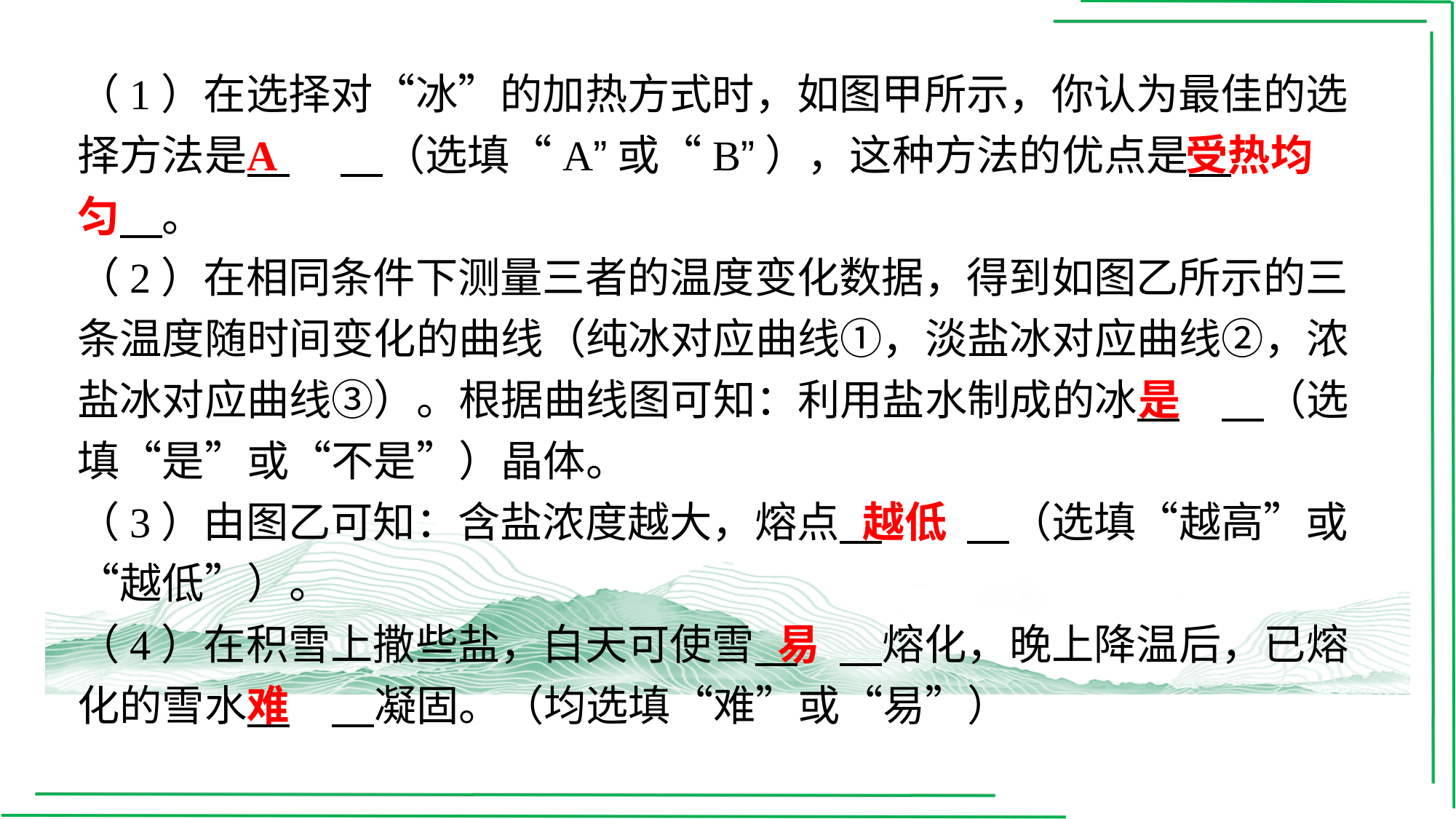

（1）在选择对“冰”的加热方式时，如图甲所示，你认为最佳的选择方法是 　A　⁠（选填“A”或“B”），这种方法的优点是 　受热均匀　⁠。
（2）在相同条件下测量三者的温度变化数据，得到如图乙所示的三条温度随时间变化的曲线（纯冰对应曲线①，淡盐冰对应曲线②，浓盐冰对应曲线③）。根据曲线图可知：利用盐水制成的冰 　是　⁠（选填“是”或“不是”）晶体。
（3）由图乙可知：含盐浓度越大，熔点 　越低　⁠（选填“越高”或“越低”）。
（4）在积雪上撒些盐，白天可使雪 　易　⁠熔化，晚上降温后，已熔化的雪水 　难　⁠凝固。（均选填“难”或“易”）
A
受热均
匀
是
越低
易
难